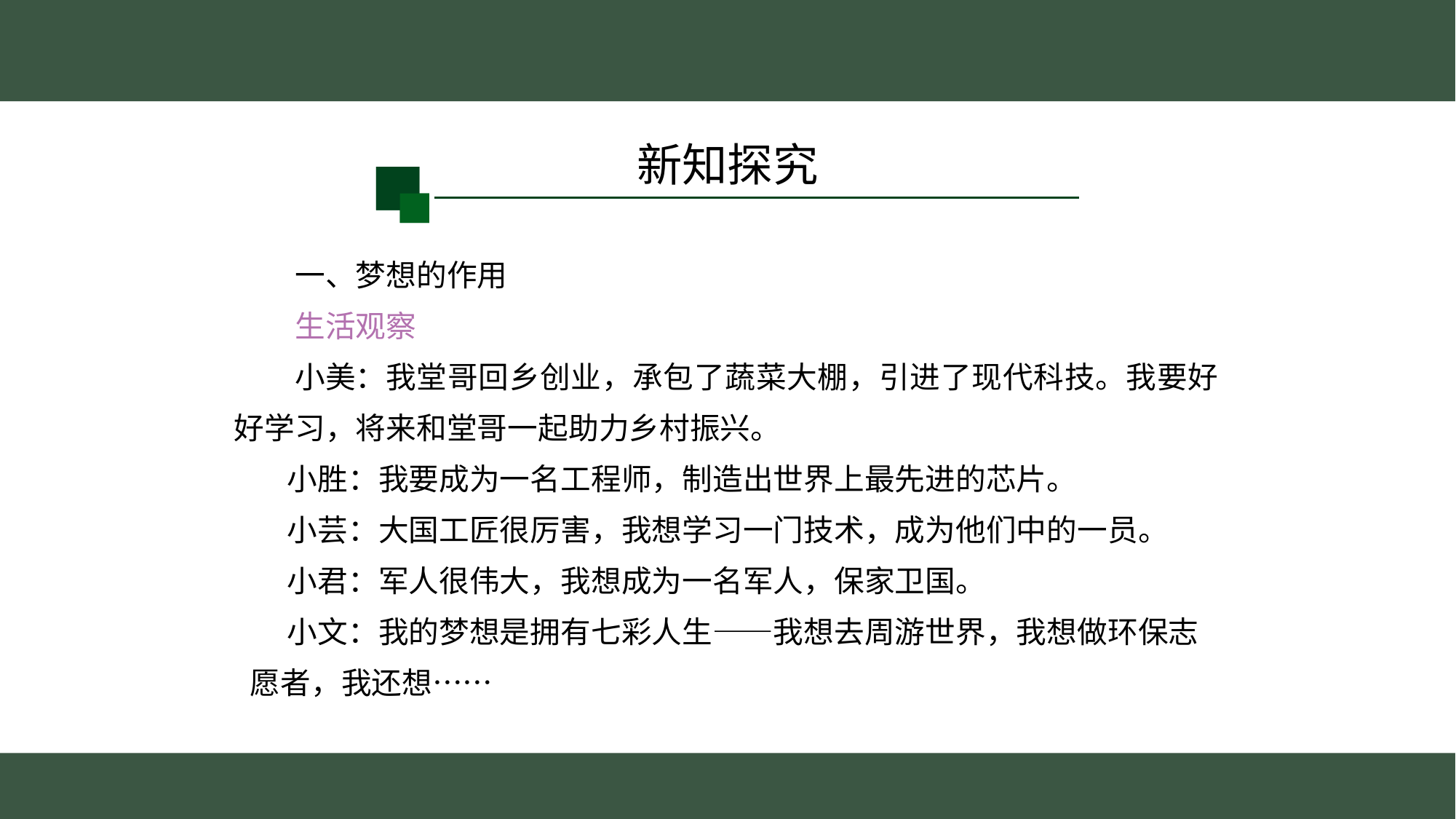

新知探究
　　一、梦想的作用
　　生活观察
　　小美：我堂哥回乡创业，承包了蔬菜大棚，引进了现代科技。我要好
好学习，将来和堂哥一起助力乡村振兴。
　 小胜：我要成为一名工程师，制造出世界上最先进的芯片。
　 小芸：大国工匠很厉害，我想学习一门技术，成为他们中的一员。
　 小君：军人很伟大，我想成为一名军人，保家卫国。
　 小文：我的梦想是拥有七彩人生——我想去周游世界，我想做环保志
愿者，我还想……